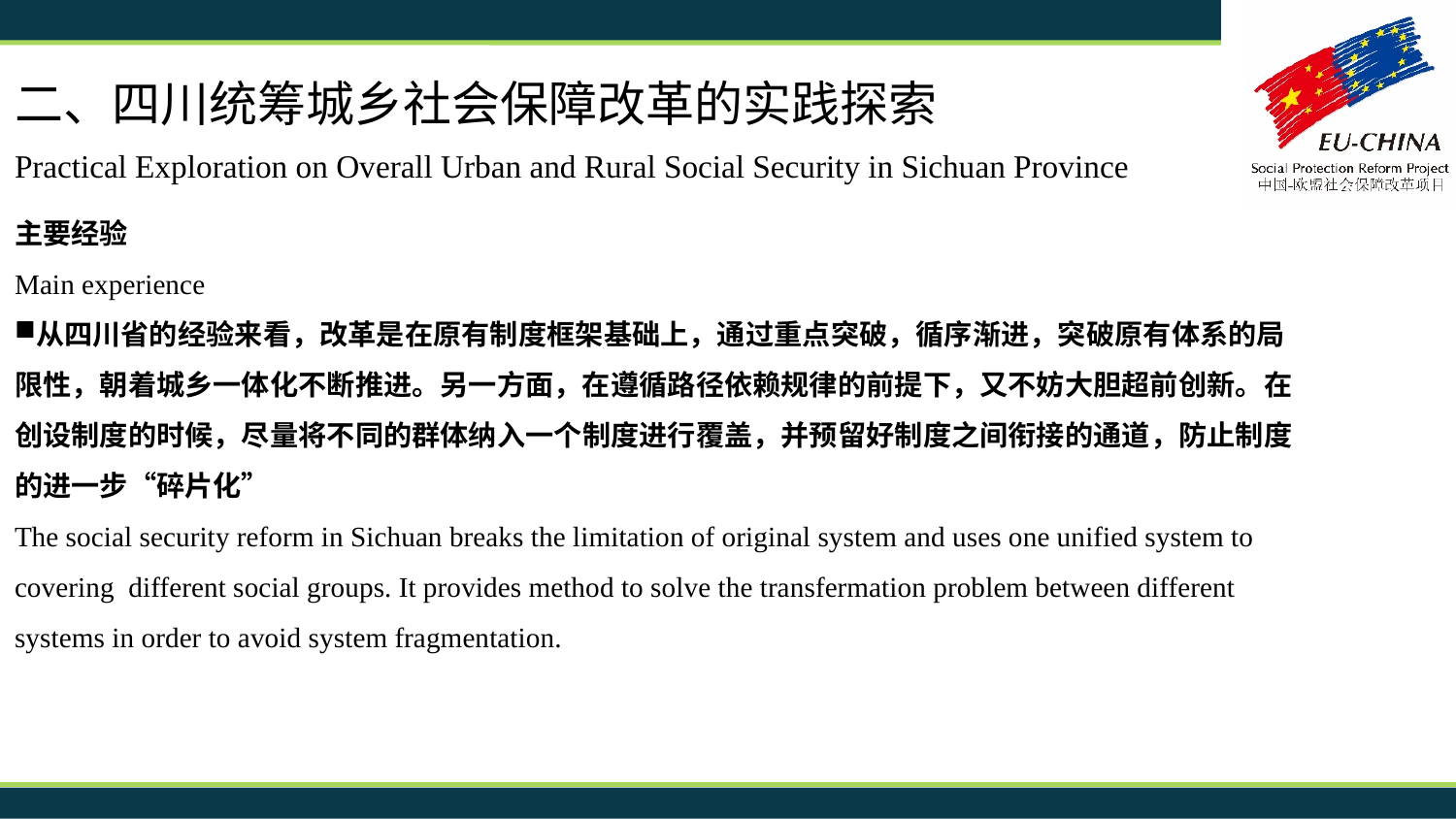

二、四川统筹城乡社会保障改革的实践探索
Practical Exploration on Overall Urban and Rural Social Security in Sichuan Province
主要经验
Main experience
从四川省的经验来看，改革是在原有制度框架基础上，通过重点突破，循序渐进，突破原有体系的局限性，朝着城乡一体化不断推进。另一方面，在遵循路径依赖规律的前提下，又不妨大胆超前创新。在创设制度的时候，尽量将不同的群体纳入一个制度进行覆盖，并预留好制度之间衔接的通道，防止制度的进一步“碎片化”
The social security reform in Sichuan breaks the limitation of original system and uses one unified system to covering  different social groups. It provides method to solve the transfermation problem between different systems in order to avoid system fragmentation.